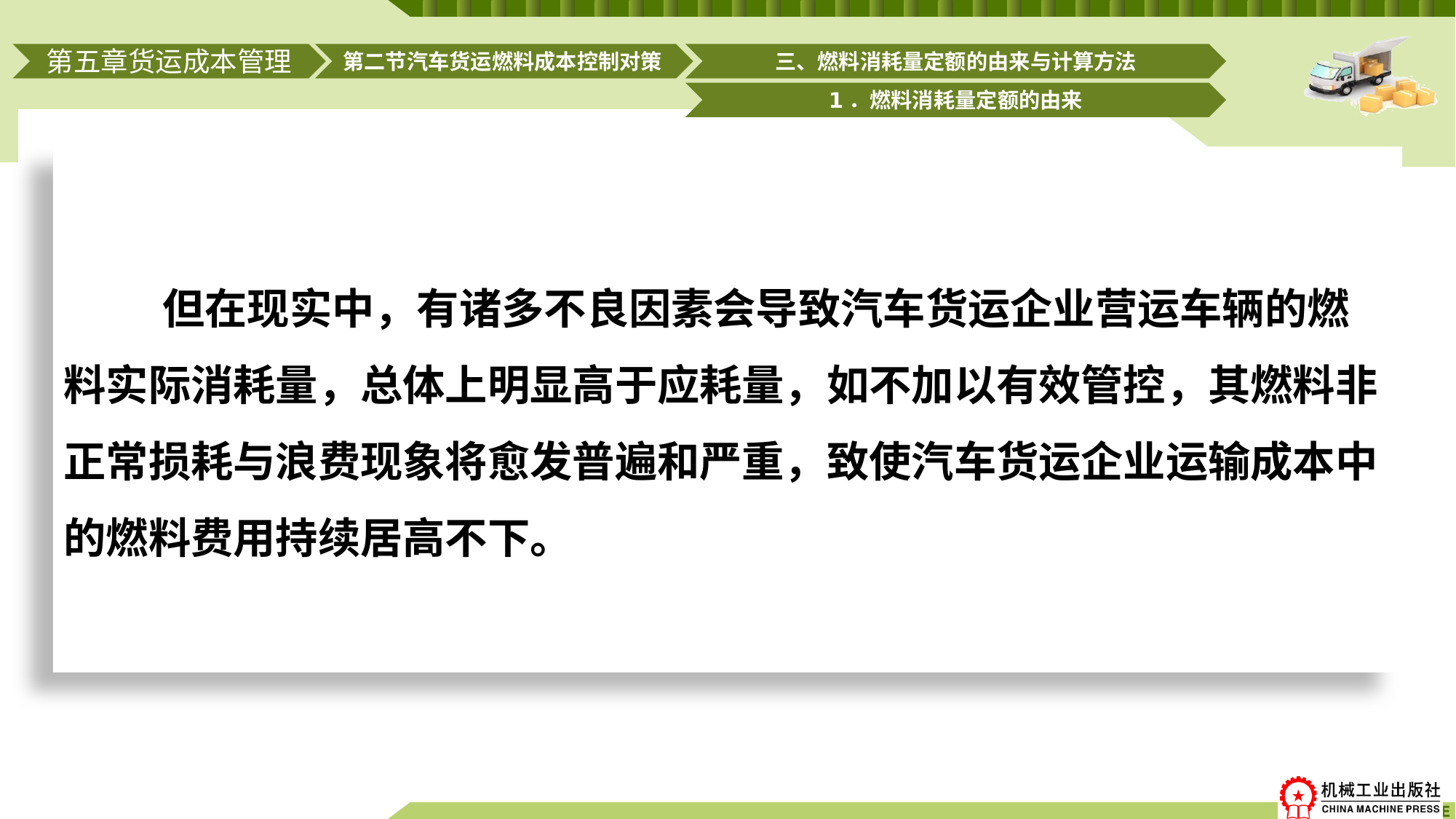

第二节汽车货运燃料成本控制对策
三、燃料消耗量定额的由来与计算方法
第五章货运成本管理
1．燃料消耗量定额的由来
# 但在现实中，有诸多不良因素会导致汽车货运企业营运车辆的燃料实际消耗量，总体上明显高于应耗量，如不加以有效管控，其燃料非正常损耗与浪费现象将愈发普遍和严重，致使汽车货运企业运输成本中的燃料费用持续居高不下。